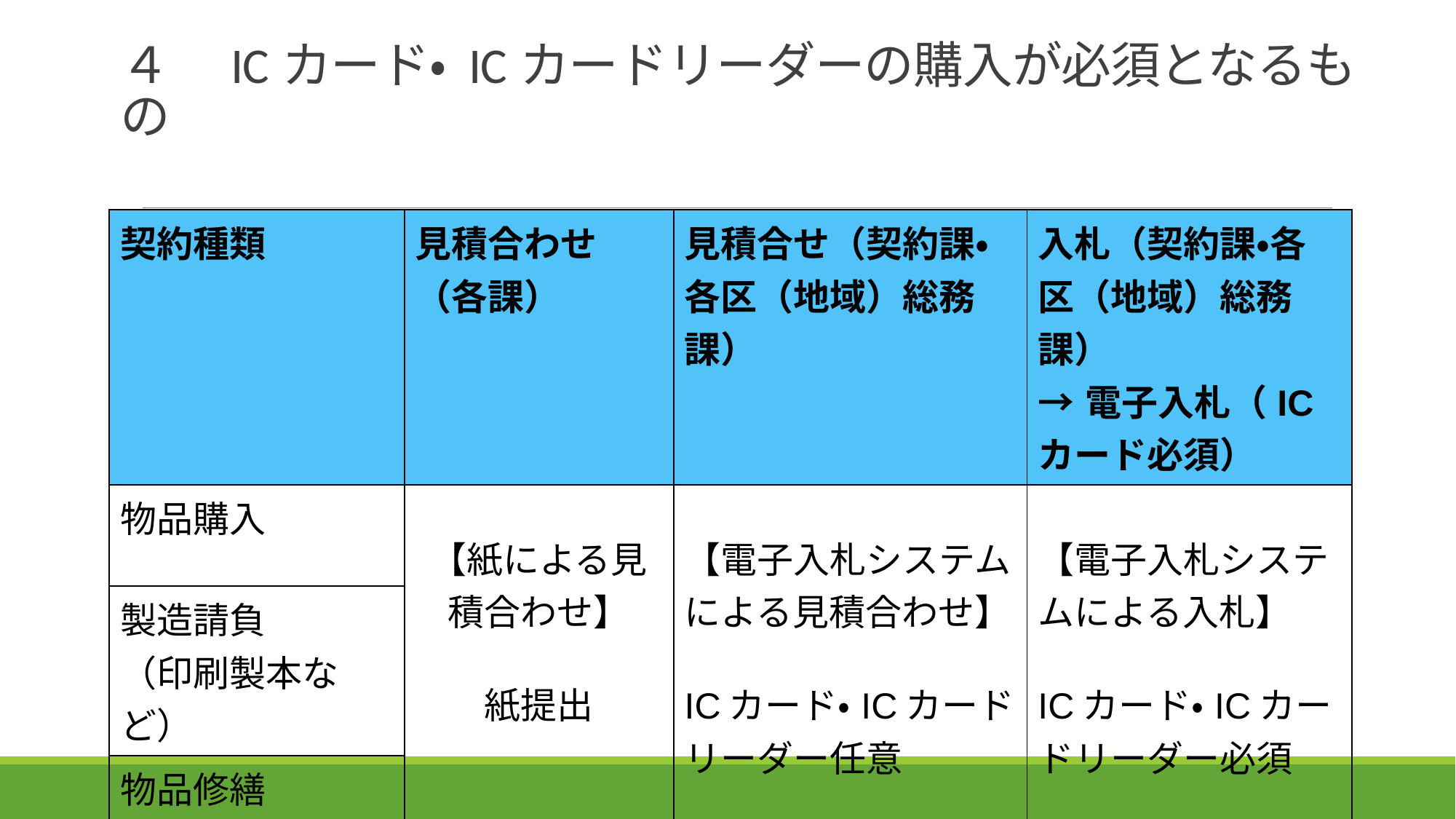

# ４　ICカード・ ICカードリーダーの購入が必須となるもの
| 契約種類 | 見積合わせ（各課） | 見積合せ（契約課・各区（地域）総務課） | 入札（契約課・各区（地域）総務課） →電子入札（ICカード必須） |
| --- | --- | --- | --- |
| 物品購入 | 【紙による見積合わせ】 紙提出 | 【電子入札システムによる見積合わせ】 ICカード・ICカードリーダー任意 | 【電子入札システムによる入札】 ICカード・ICカードリーダー必須 |
| 製造請負 （印刷製本など） |  |  |  |
| 物品修繕 |  |  |  |